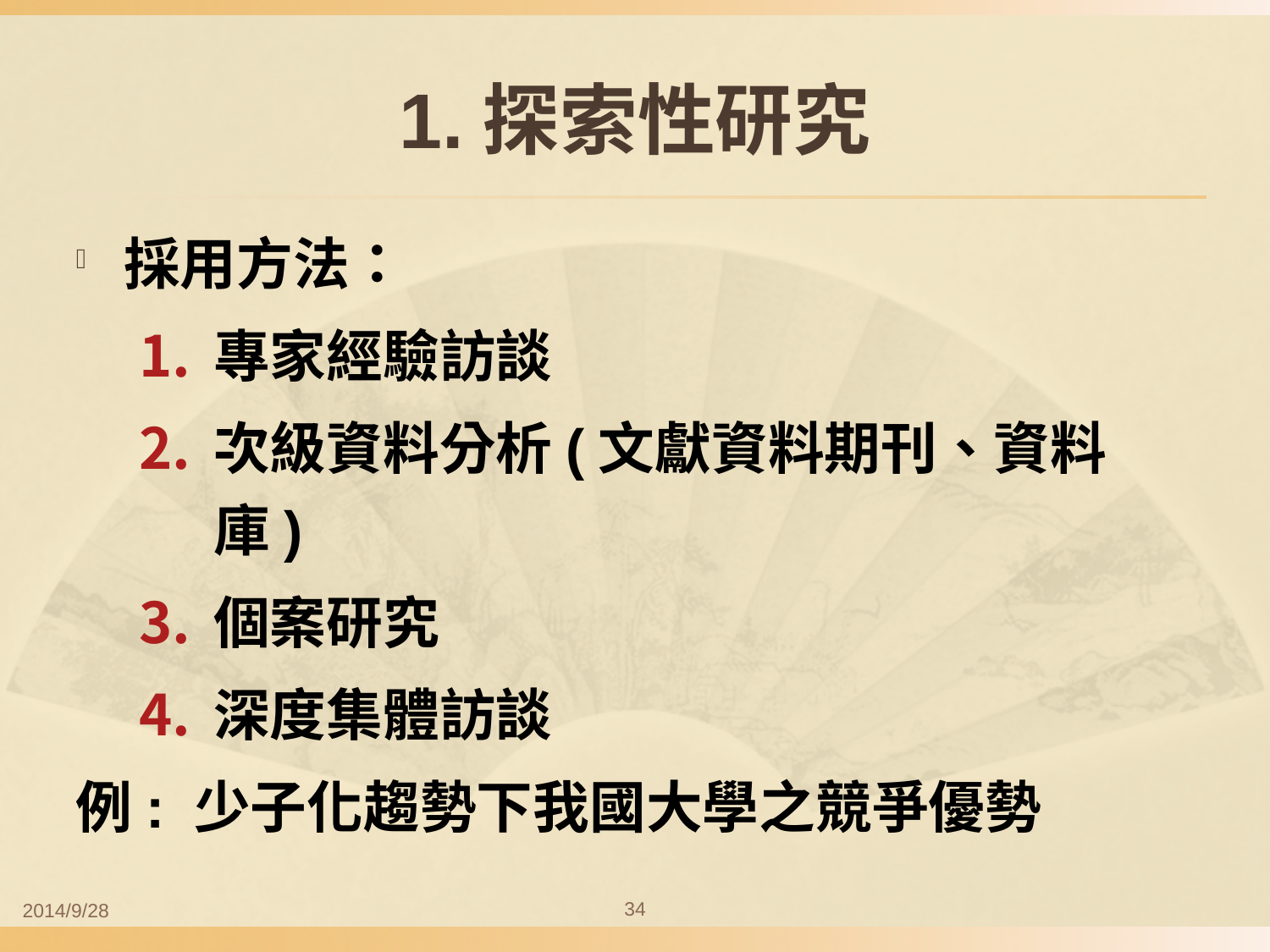

# 1.探索性研究
採用方法：
專家經驗訪談
次級資料分析(文獻資料期刊、資料庫)
個案研究
深度集體訪談
例: 少子化趨勢下我國大學之競爭優勢

2014/9/28
34